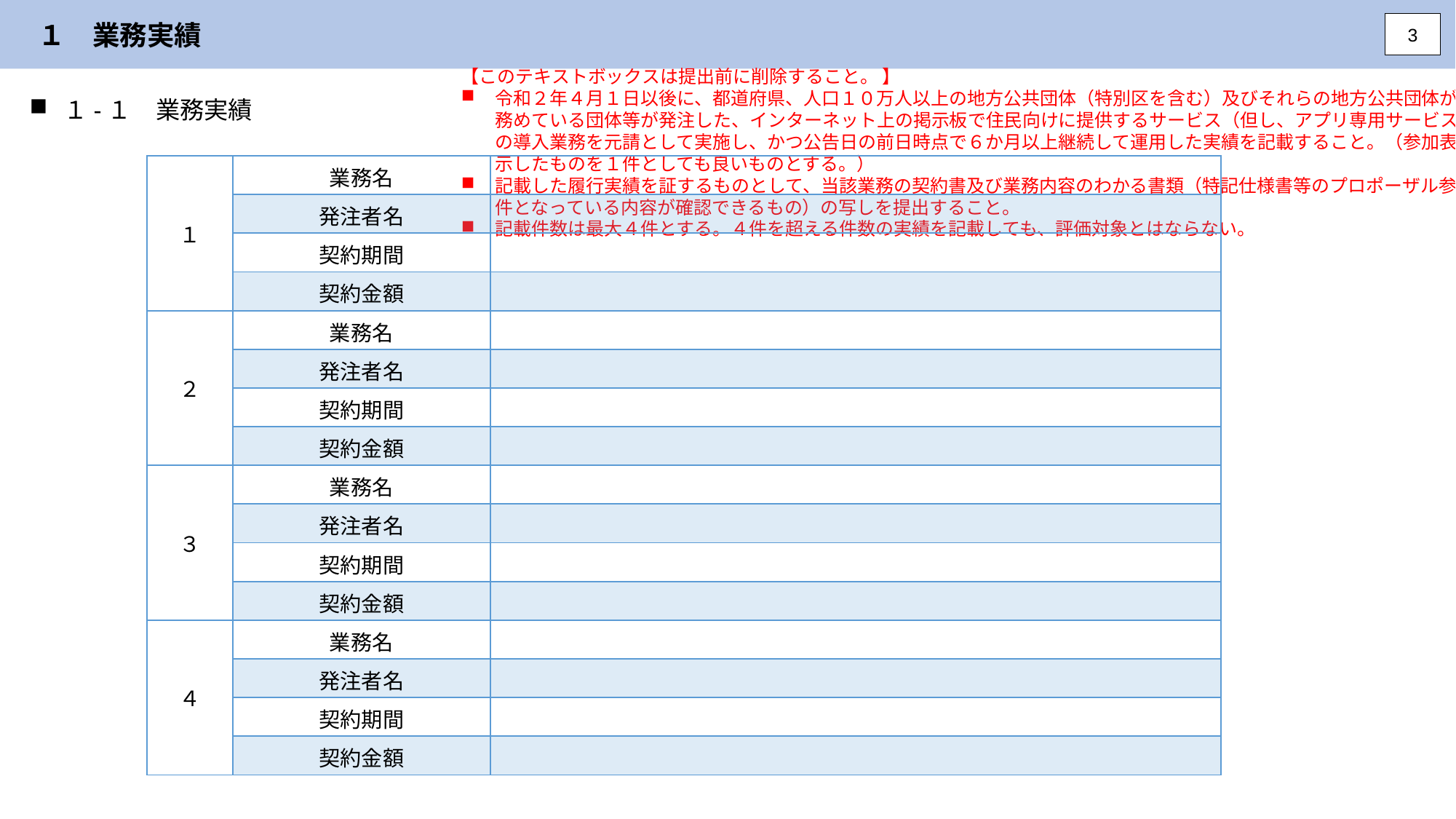

１　業務実績
3
【このテキストボックスは提出前に削除すること。 】
令和２年４月１日以後に、都道府県、人口１０万人以上の地方公共団体（特別区を含む）及びそれらの地方公共団体が事務局を務めている団体等が発注した、インターネット上の掲示板で住民向けに提供するサービス（但し、アプリ専用サービスは除く）の導入業務を元請として実施し、かつ公告日の前日時点で６か月以上継続して運用した実績を記載すること。（参加表明の際に示したものを１件としても良いものとする。）
記載した履行実績を証するものとして、当該業務の契約書及び業務内容のわかる書類（特記仕様書等のプロポーザル参加資格条件となっている内容が確認できるもの）の写しを提出すること。
記載件数は最大４件とする。４件を超える件数の実績を記載しても、評価対象とはならない。
１-１　業務実績
| １ | 業務名 |  |
| --- | --- | --- |
|  | 発注者名 |  |
|  | 契約期間 |  |
|  | 契約金額 |  |
| ２ | 業務名 |  |
|  | 発注者名 |  |
|  | 契約期間 |  |
|  | 契約金額 |  |
| ３ | 業務名 |  |
|  | 発注者名 |  |
|  | 契約期間 |  |
|  | 契約金額 |  |
| ４ | 業務名 |  |
|  | 発注者名 |  |
|  | 契約期間 |  |
|  | 契約金額 |  |